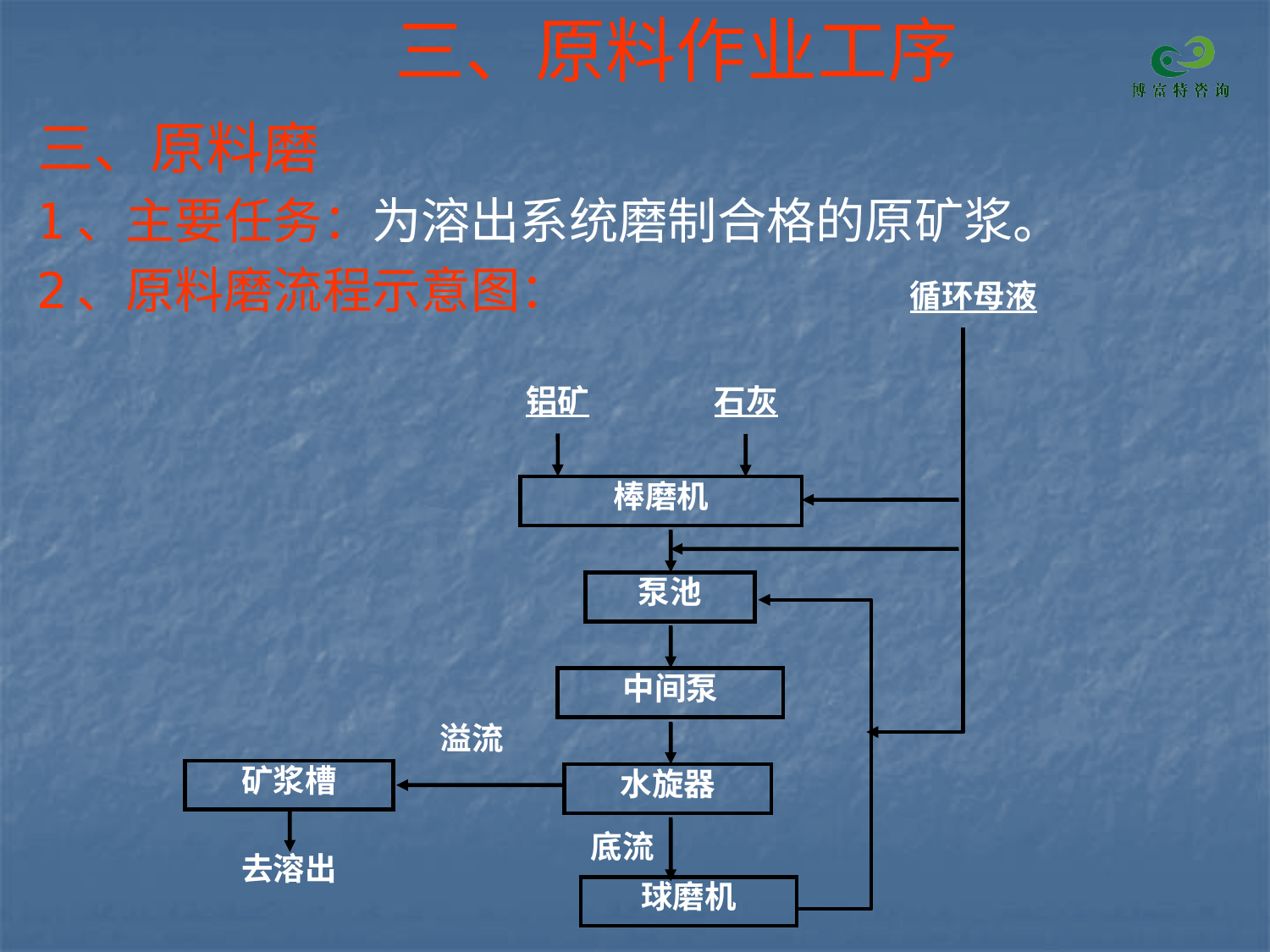

# 三、原料作业工序
三、原料磨
1、主要任务：为溶出系统磨制合格的原矿浆。
2、原料磨流程示意图：
循环母液

铝矿
石灰

棒磨机

泵池

中间泵
溢流

矿浆槽
水旋器

底流
去溶出
球磨机